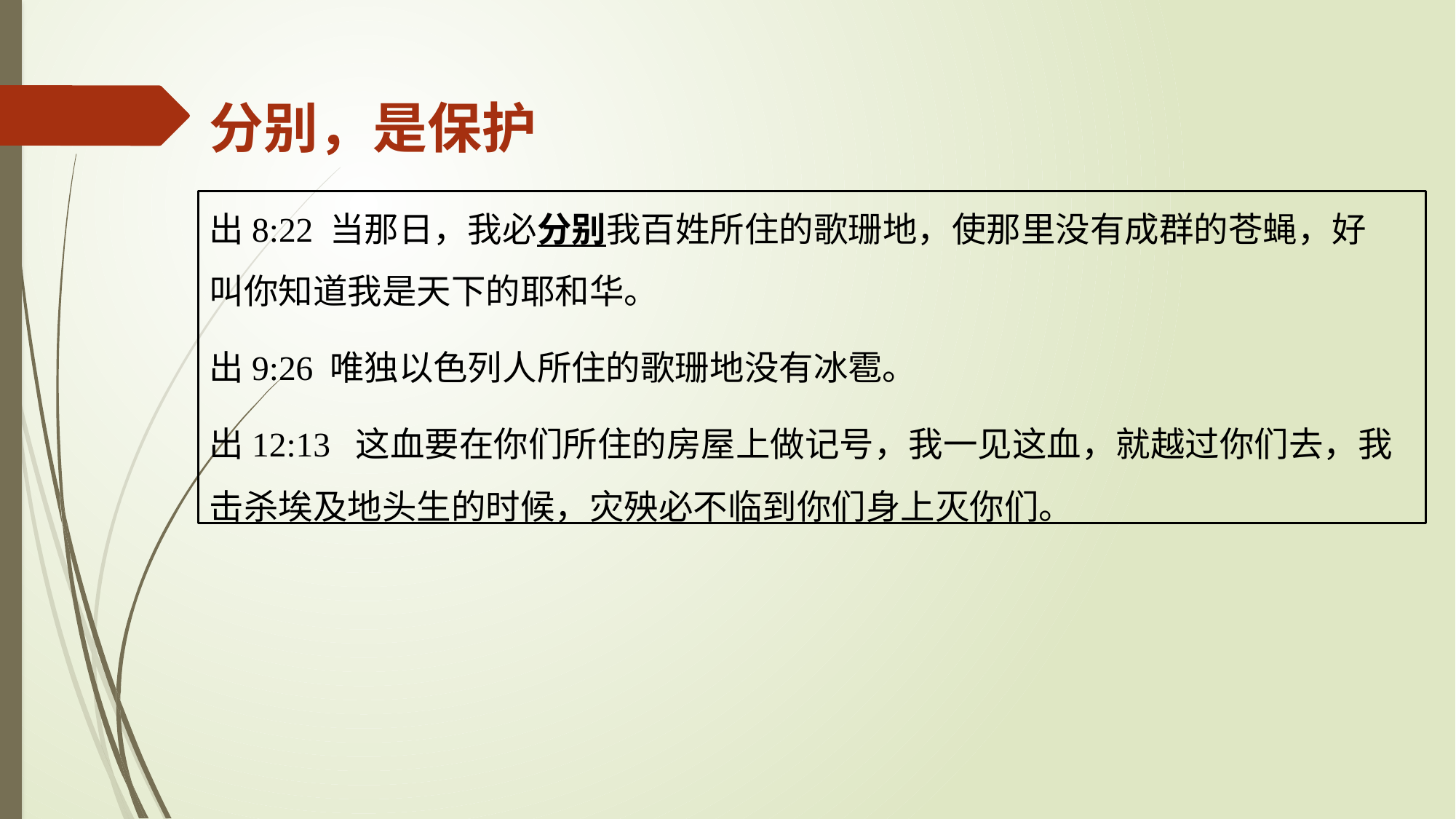

分别，是保护
出8:22 当那日，我必分别我百姓所住的歌珊地，使那里没有成群的苍蝇，好叫你知道我是天下的耶和华。
出9:26 唯独以色列人所住的歌珊地没有冰雹。
出12:13  这血要在你们所住的房屋上做记号，我一见这血，就越过你们去，我击杀埃及地头生的时候，灾殃必不临到你们身上灭你们。